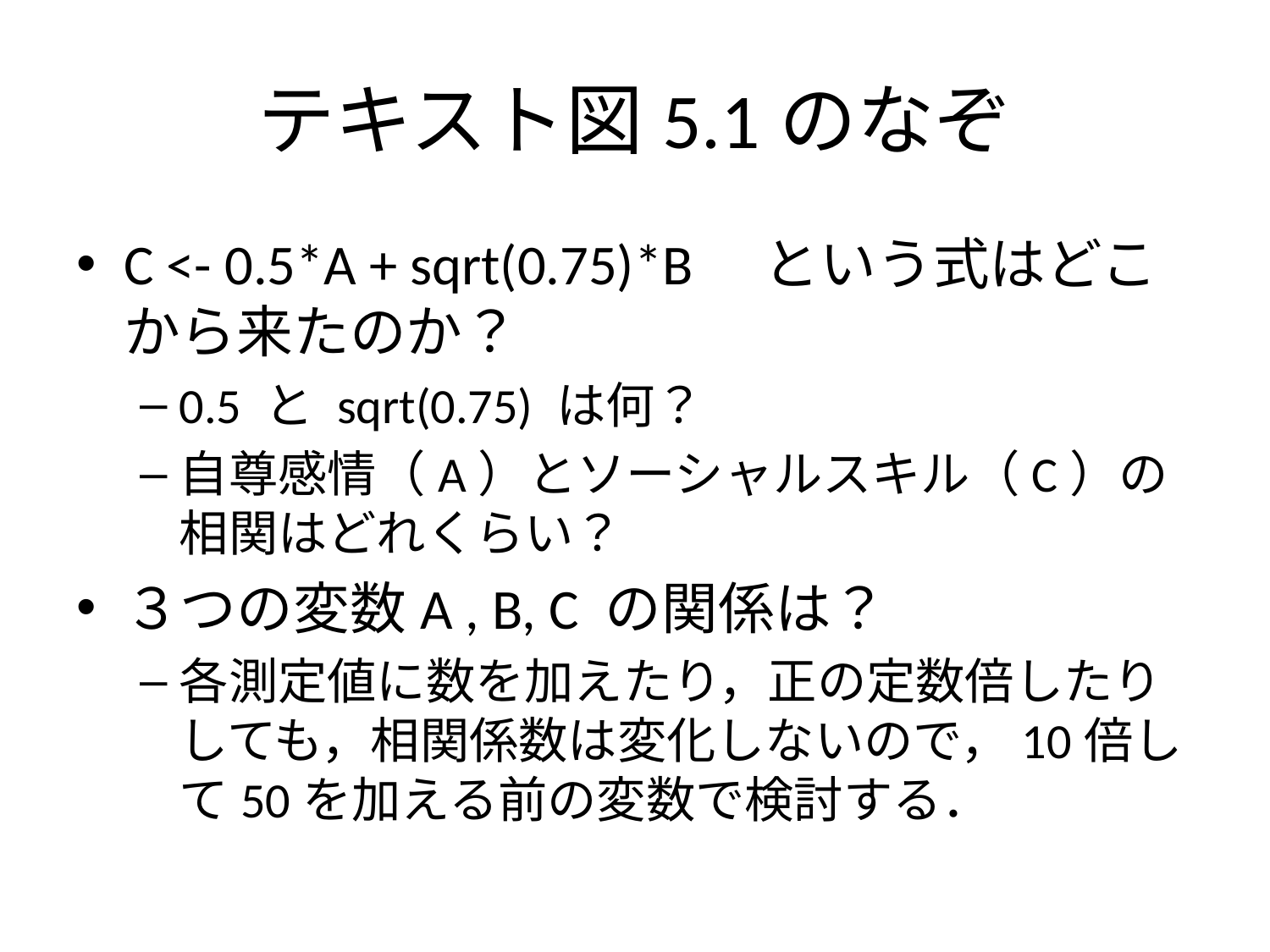

# テキスト図5.1のなぞ
C <- 0.5*A + sqrt(0.75)*B　という式はどこから来たのか？
0.5 と sqrt(0.75) は何？
自尊感情（A）とソーシャルスキル（C）の相関はどれくらい？
３つの変数A , B, C の関係は？
各測定値に数を加えたり，正の定数倍したりしても，相関係数は変化しないので，10倍して50を加える前の変数で検討する．